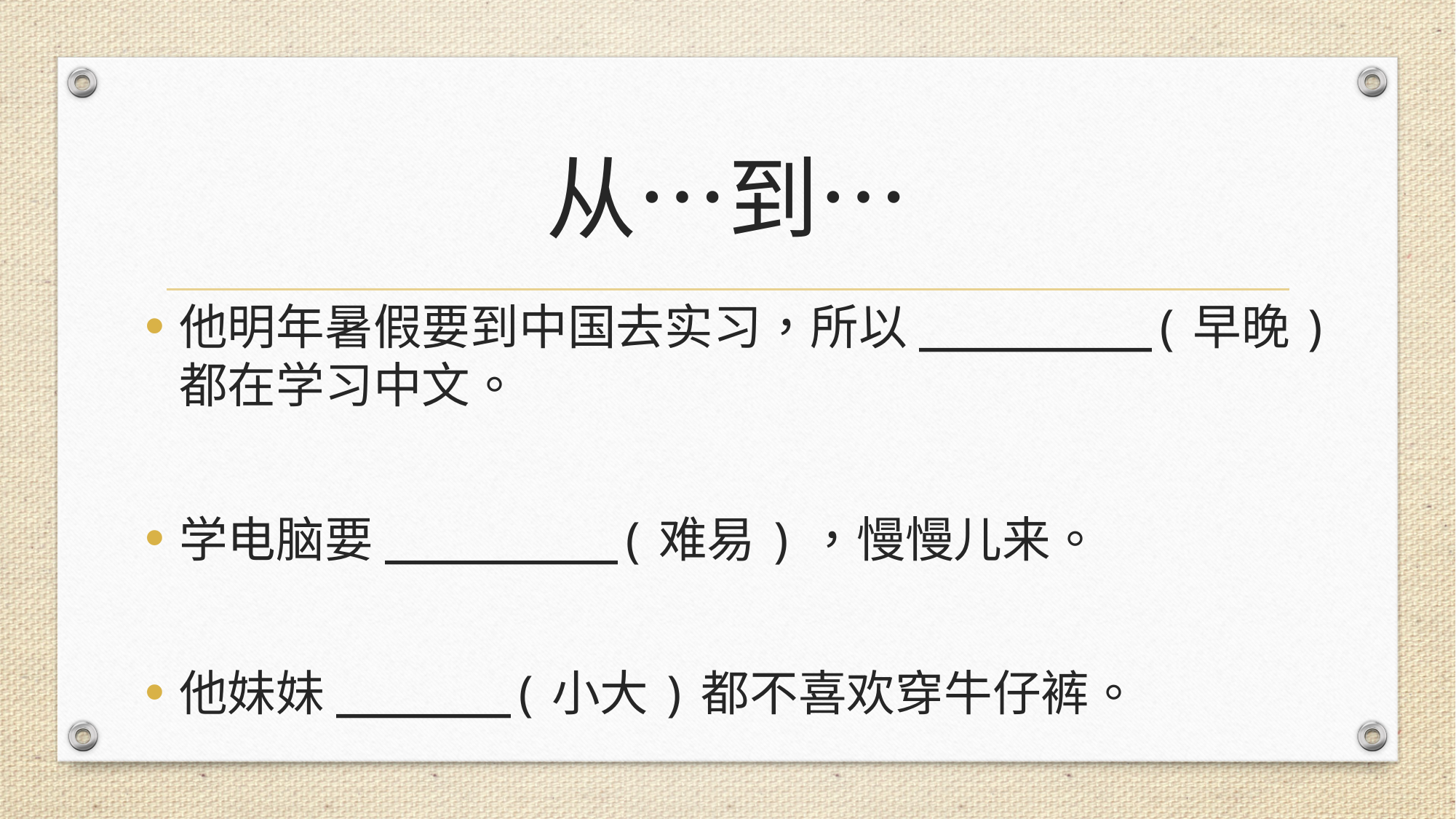

# 从…到…
他明年暑假要到中国去实习，所以________(早晚)都在学习中文。

学电脑要________(难易)，慢慢儿来。

他妹妹______(小大)都不喜欢穿牛仔裤。